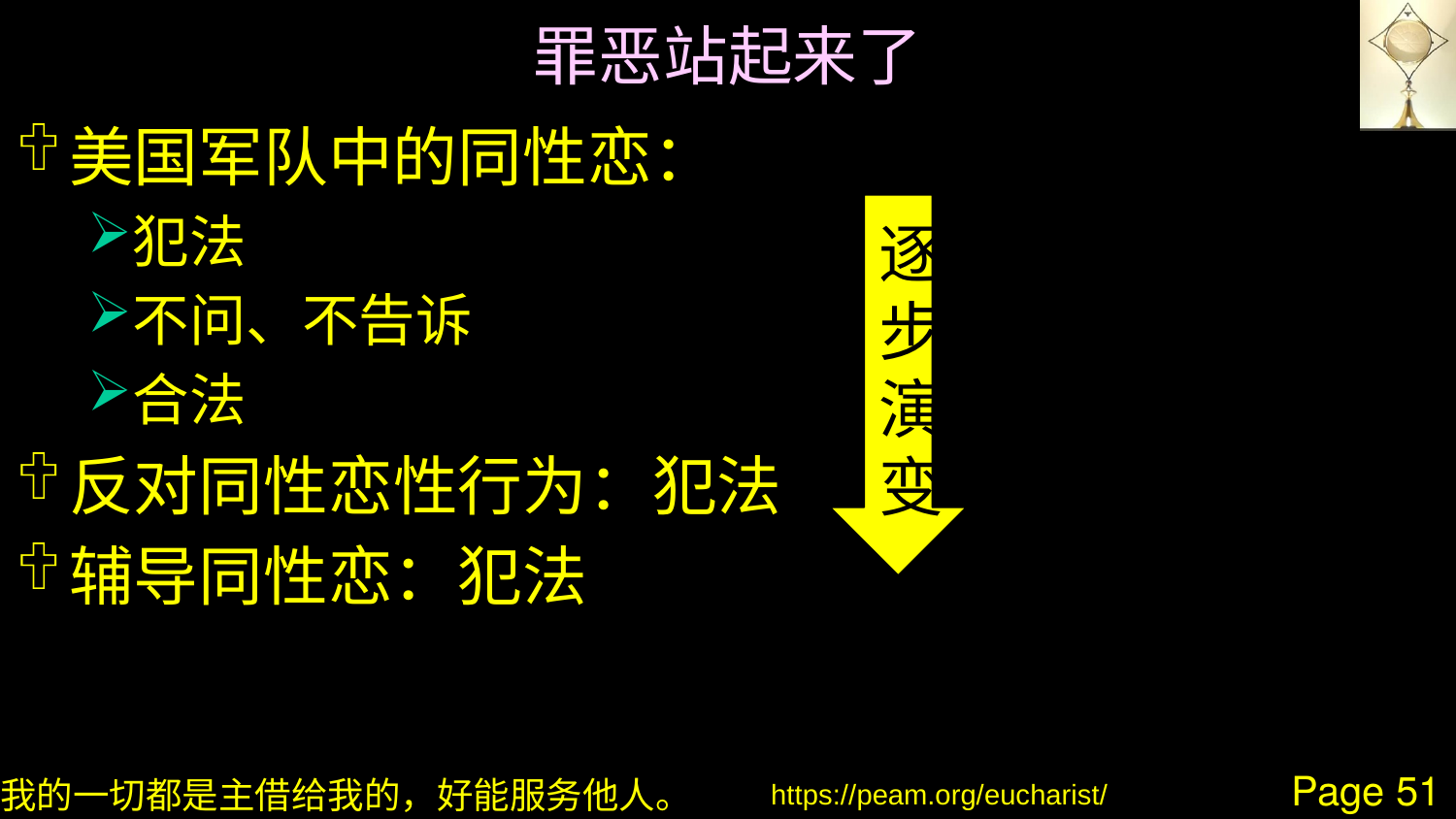

# 罪恶站起来了
美国军队中的同性恋：
犯法
不问、不告诉
合法
反对同性恋性行为：犯法
辅导同性恋：犯法
逐步演变